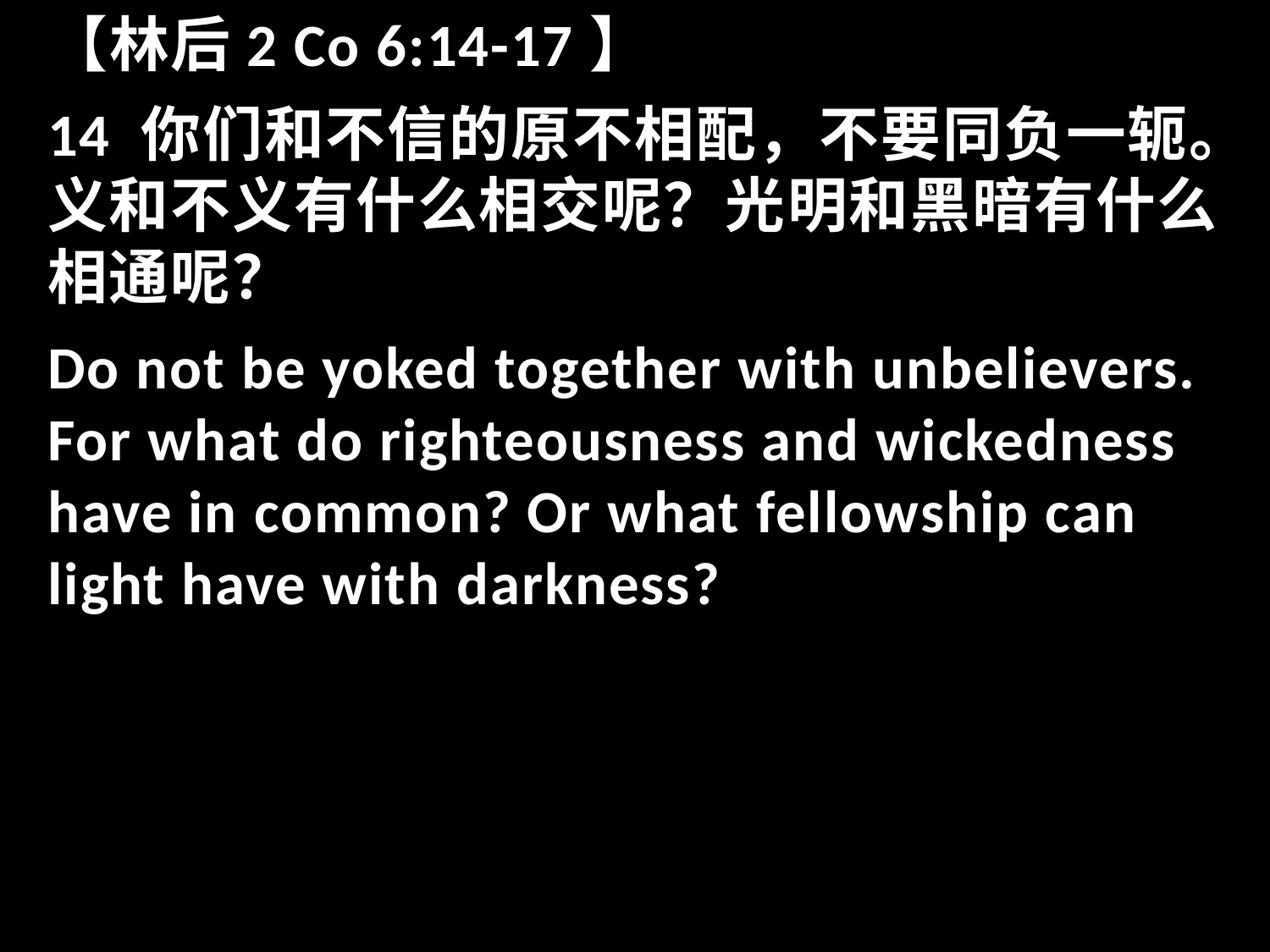

【林后2 Co 6:14-17】
14 你们和不信的原不相配，不要同负一轭。义和不义有什么相交呢？光明和黑暗有什么相通呢？
Do not be yoked together with unbelievers. For what do righteousness and wickedness have in common? Or what fellowship can light have with darkness?